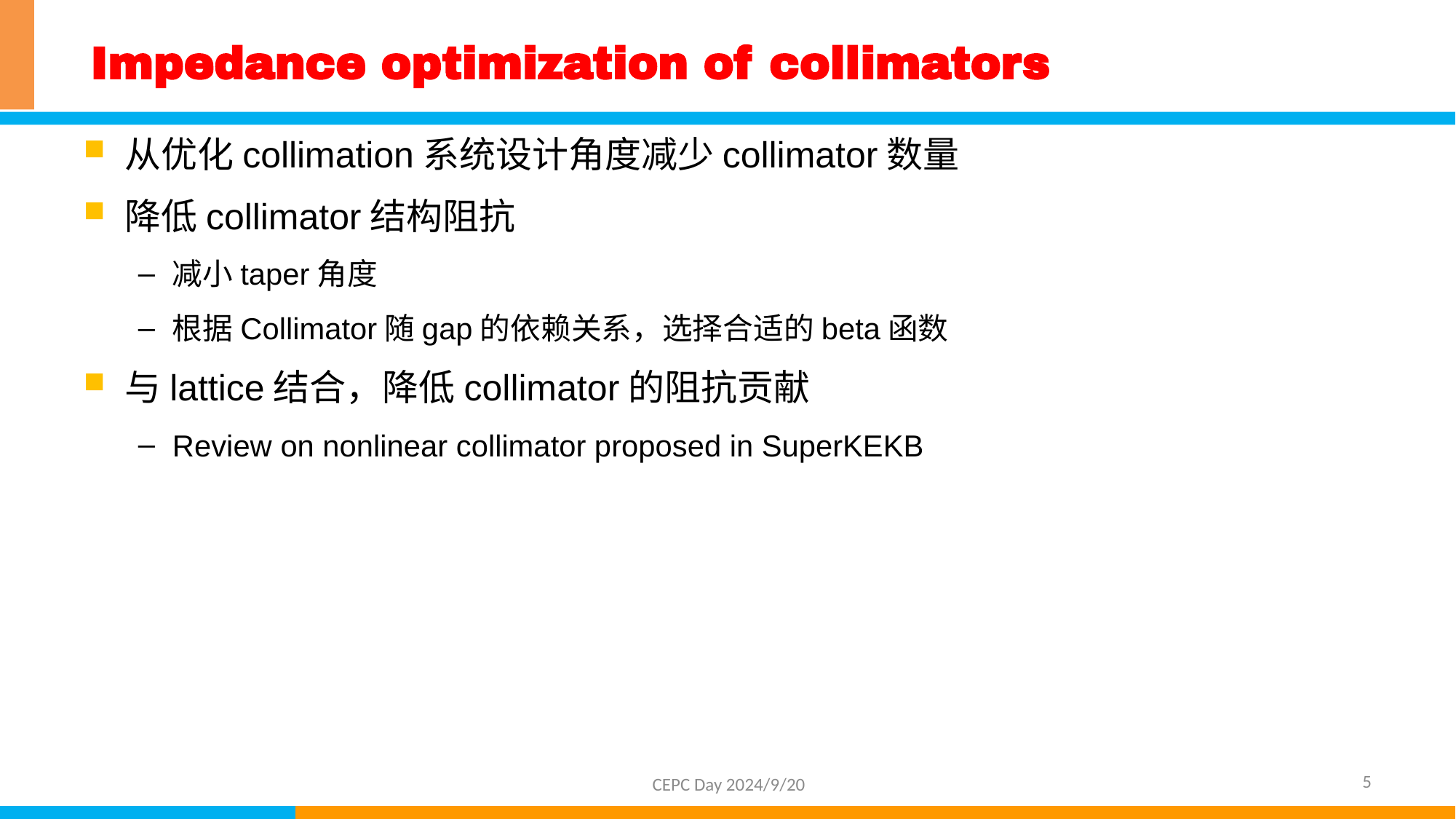

# Impedance optimization of collimators
从优化collimation系统设计角度减少collimator数量
降低collimator结构阻抗
减小taper角度
根据Collimator随gap的依赖关系，选择合适的beta函数
与lattice结合，降低collimator的阻抗贡献
Review on nonlinear collimator proposed in SuperKEKB
5
CEPC Day 2024/9/20